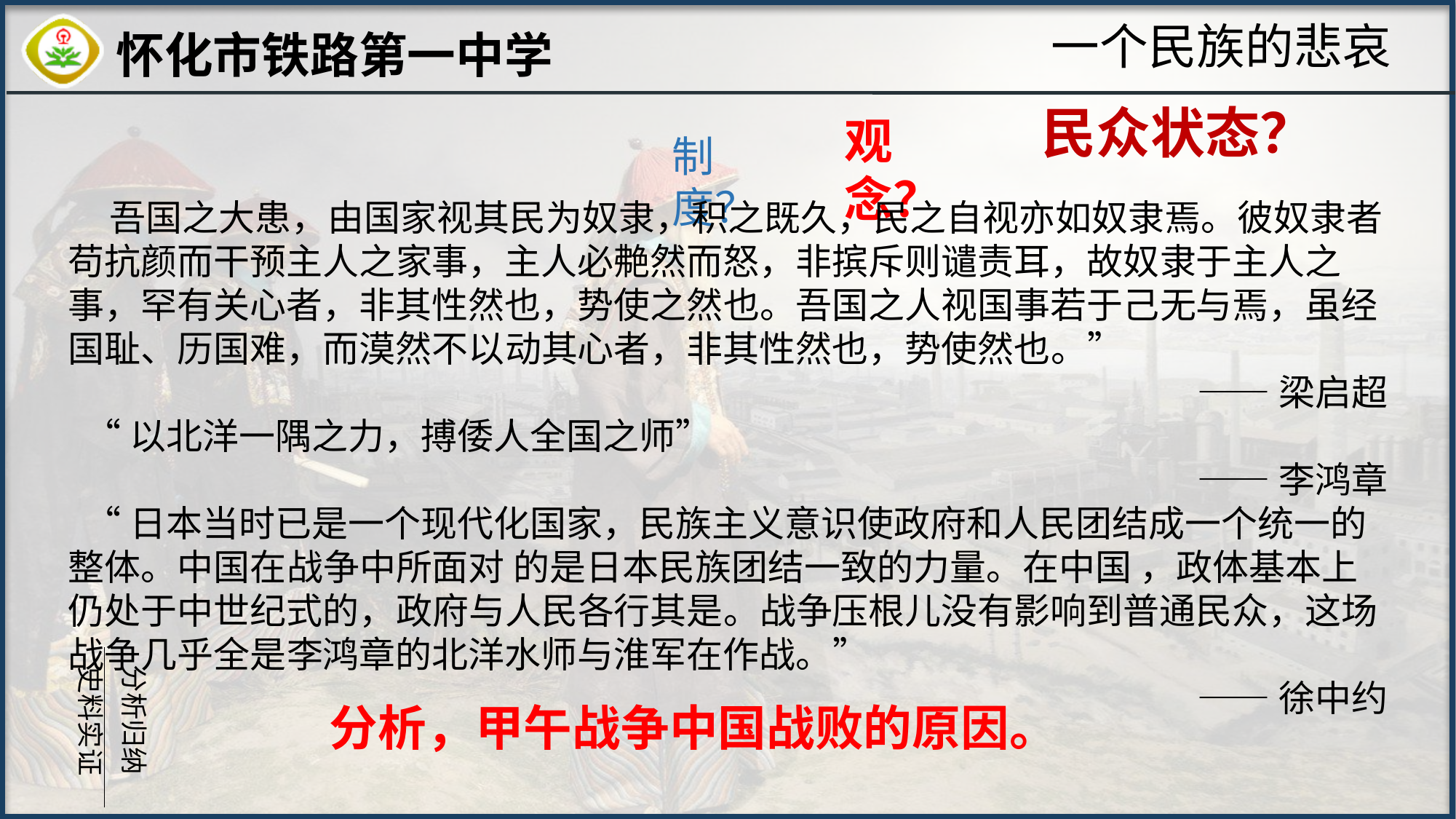

一个民族的悲哀
民众状态？
观念？
制度？
    吾国之大患，由国家视其民为奴隶，积之既久，民之自视亦如奴隶焉。彼奴隶者苟抗颜而干预主人之家事，主人必艴然而怒，非摈斥则谴责耳，故奴隶于主人之事，罕有关心者，非其性然也，势使之然也。吾国之人视国事若于己无与焉，虽经国耻、历国难，而漠然不以动其心者，非其性然也，势使然也。”
——梁启超
  “以北洋一隅之力，搏倭人全国之师”
——李鸿章
  “日本当时已是一个现代化国家，民族主义意识使政府和人民团结成一个统一的整体。中国在战争中所面对 的是日本民族团结一致的力量。在中国 ，政体基本上仍处于中世纪式的，政府与人民各行其是。战争压根儿没有影响到普通民众，这场战争几乎全是李鸿章的北洋水师与淮军在作战。”
——徐中约

分析归纳
史料实证
分析，甲午战争中国战败的原因。